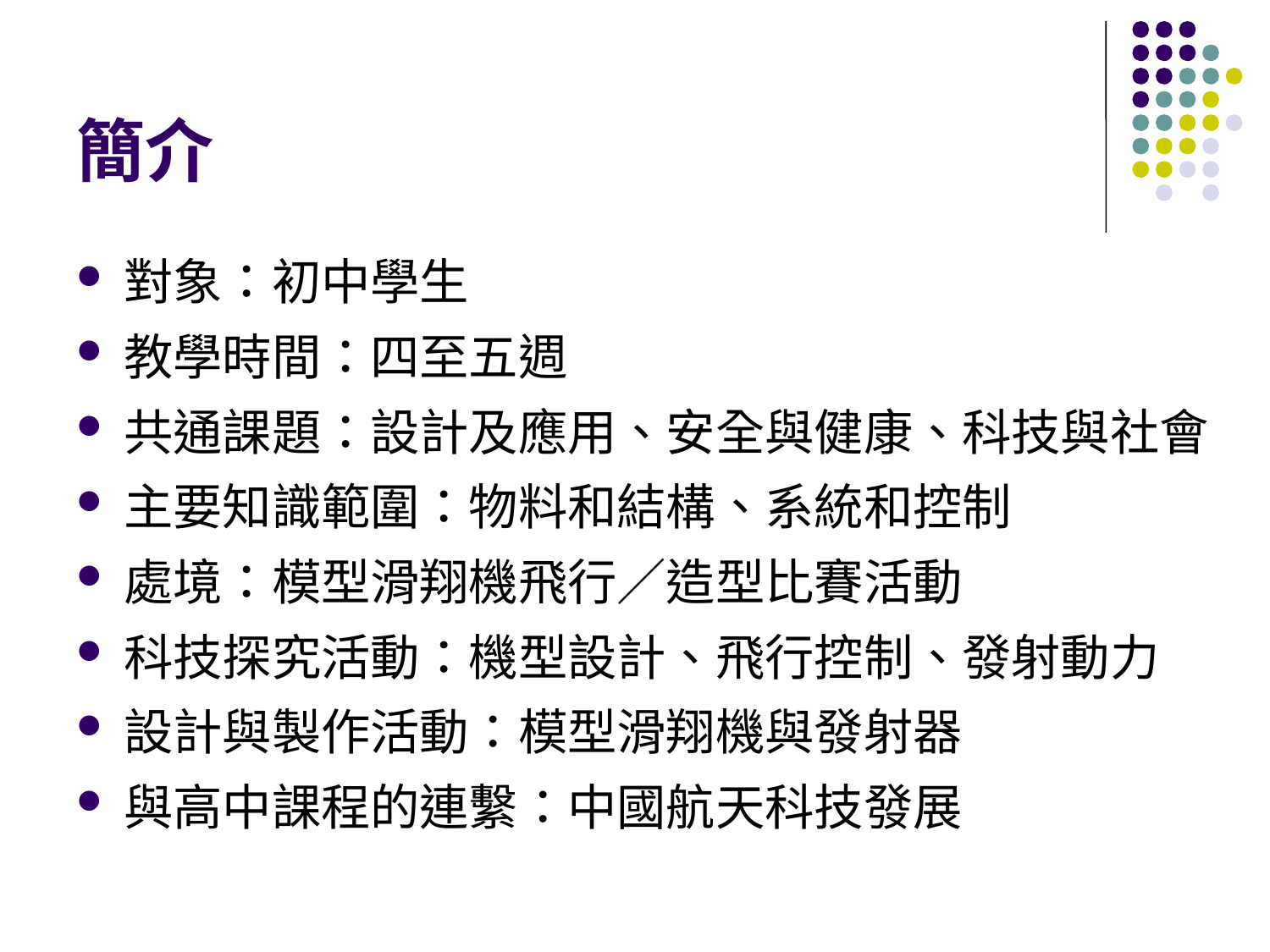

# 簡介
對象：初中學生
教學時間：四至五週
共通課題：設計及應用、安全與健康、科技與社會
主要知識範圍：物料和結構、系統和控制
處境：模型滑翔機飛行／造型比賽活動
科技探究活動：機型設計、飛行控制、發射動力
設計與製作活動：模型滑翔機與發射器
與高中課程的連繫：中國航天科技發展